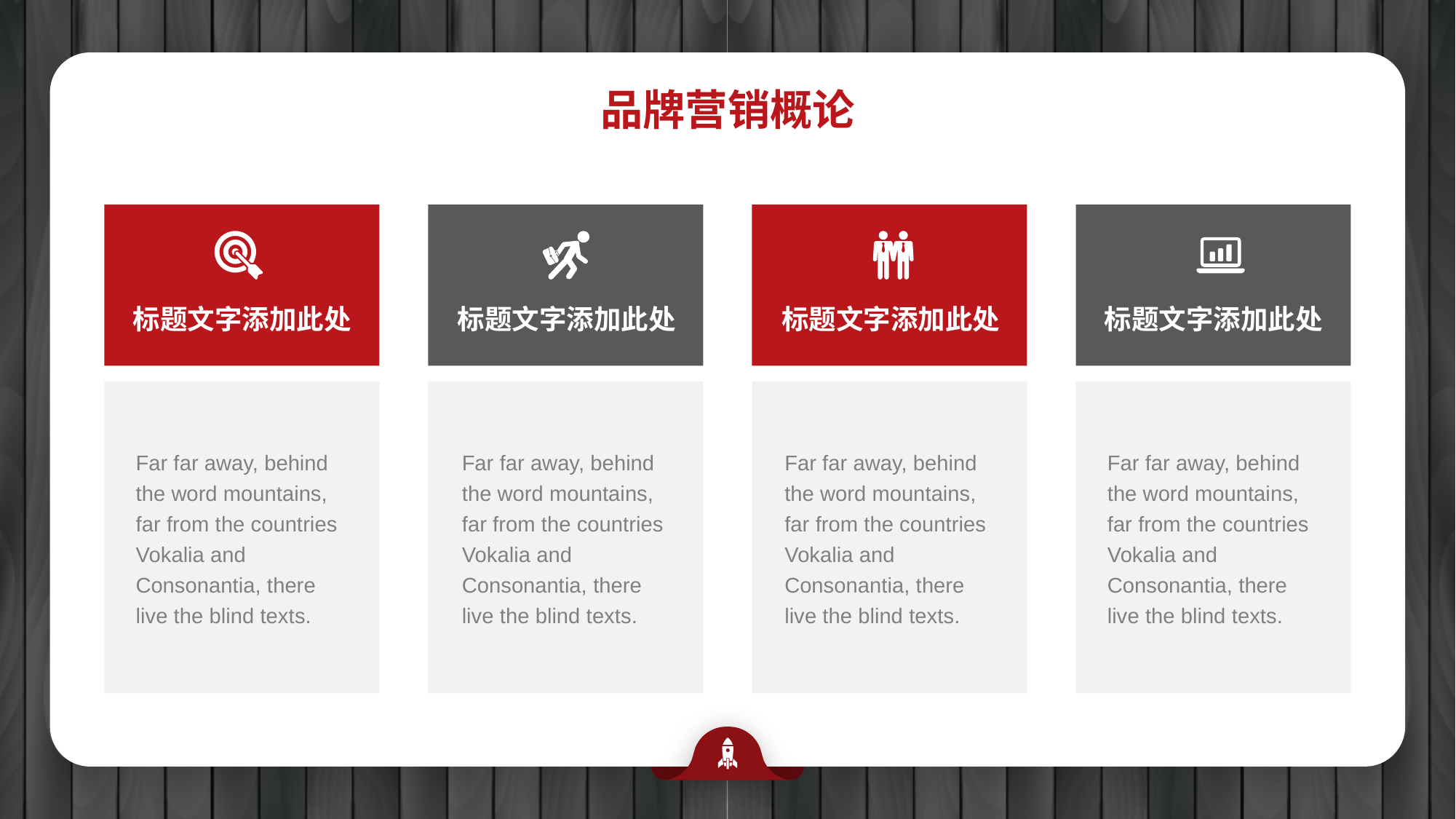

品牌营销概论

标题文字添加此处

标题文字添加此处

标题文字添加此处

标题文字添加此处

Far far away, behind the word mountains, far from the countries Vokalia and Consonantia, there live the blind texts.

Far far away, behind the word mountains, far from the countries Vokalia and Consonantia, there live the blind texts.

Far far away, behind the word mountains, far from the countries Vokalia and Consonantia, there live the blind texts.

Far far away, behind the word mountains, far from the countries Vokalia and Consonantia, there live the blind texts.